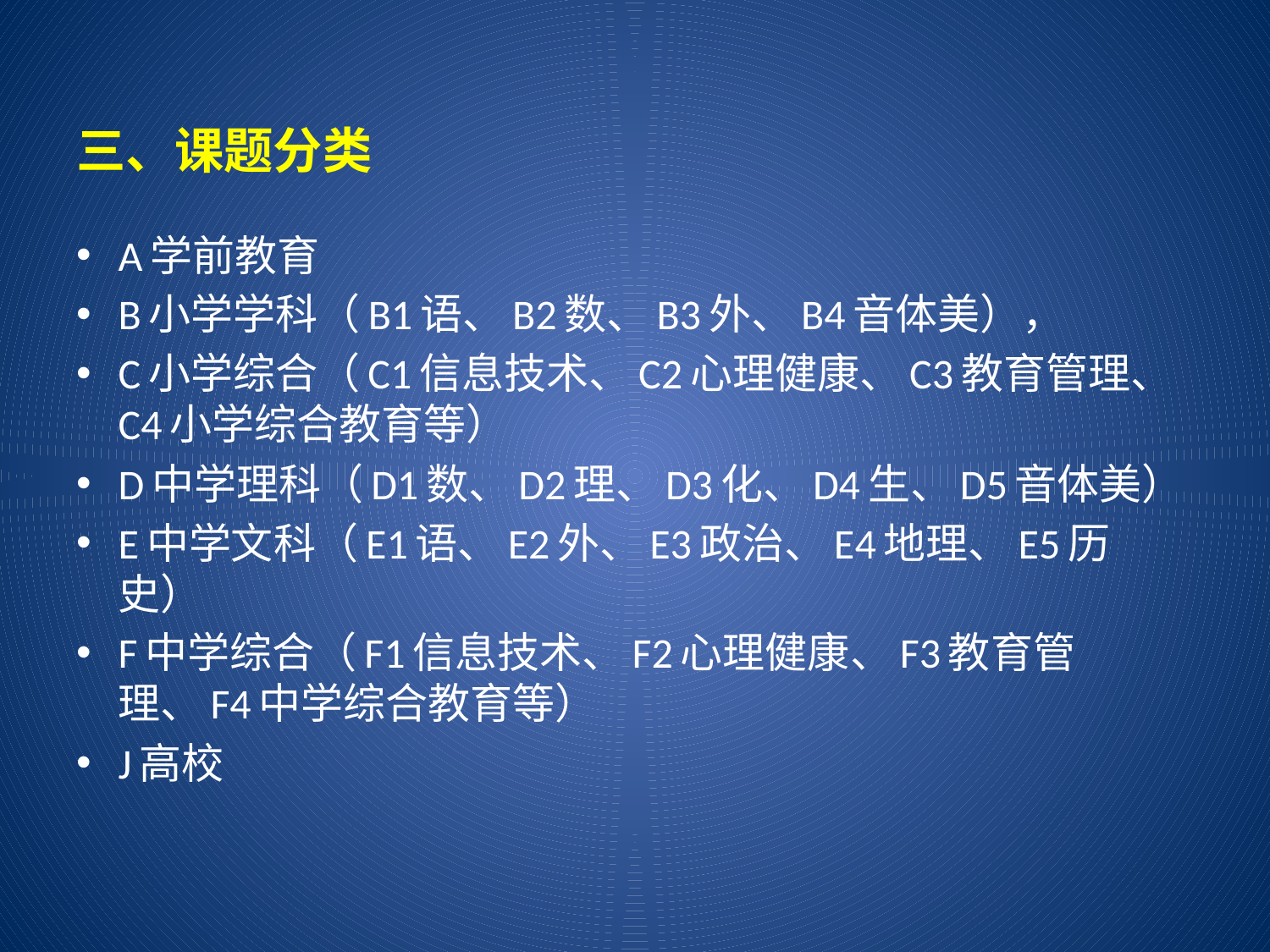

# 三、课题分类
A学前教育
B小学学科（B1语、B2数、B3外、B4音体美），
C小学综合（C1信息技术、C2心理健康、C3教育管理、C4小学综合教育等）
D中学理科（D1数、D2理、D3化、D4生、D5音体美）
E中学文科（E1语、E2外、E3政治、E4地理、E5历史）
F中学综合（F1信息技术、F2心理健康、F3教育管理、F4中学综合教育等）
J高校